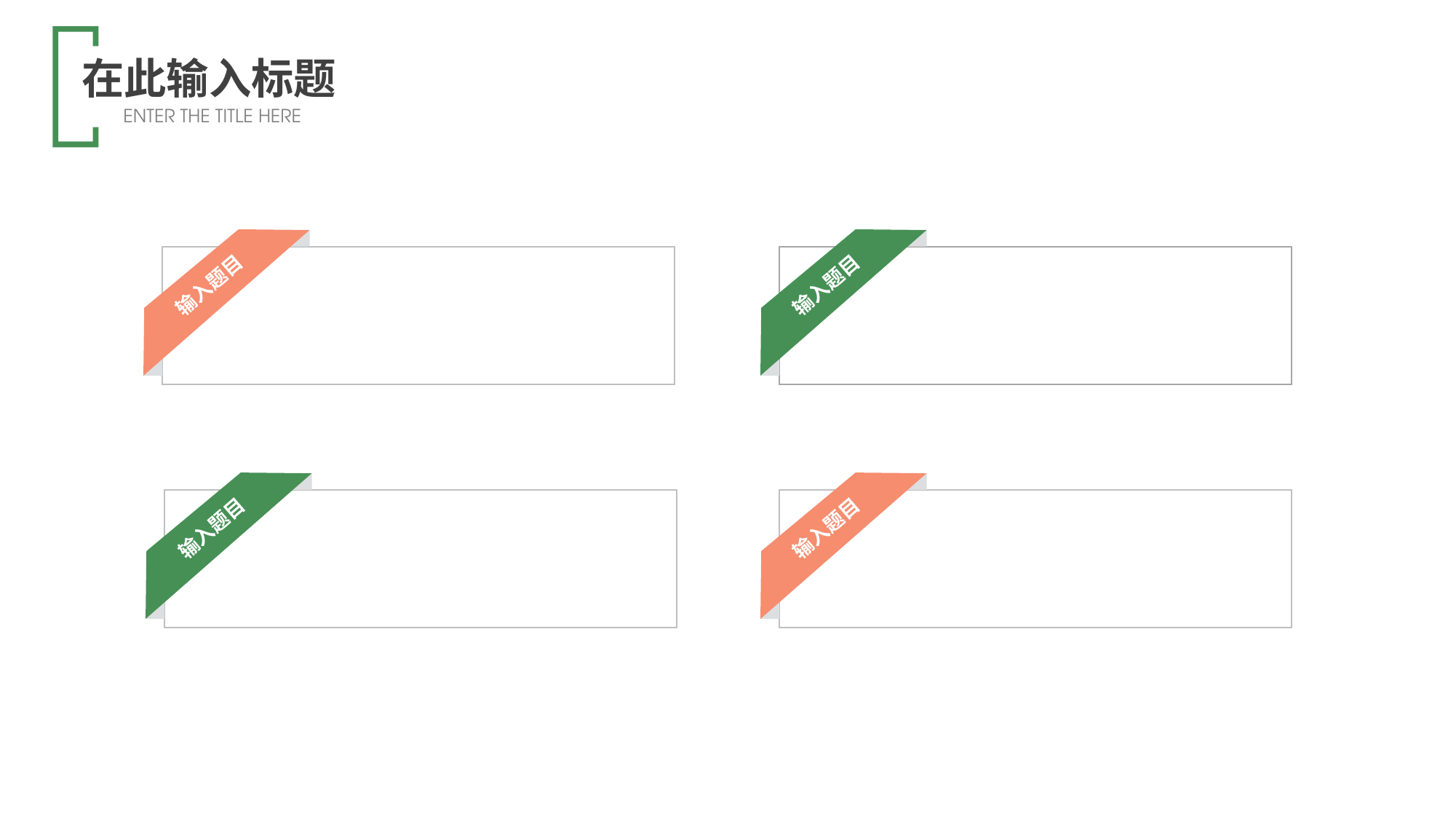

在此输入标题
ENTER THE TITLE HERE

输入题目

输入题目

输入题目

输入题目